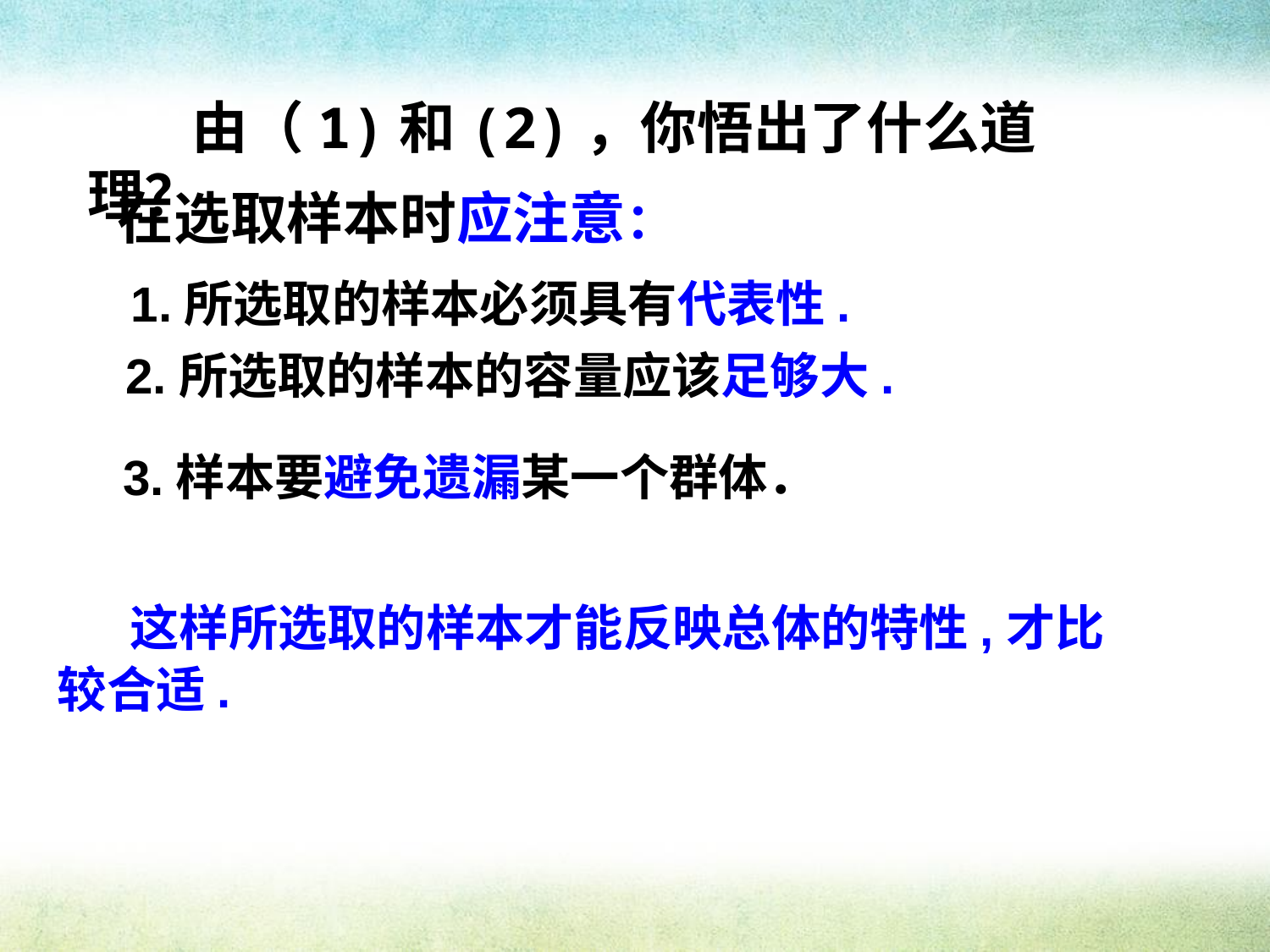

由（1)和(2)，你悟出了什么道理？
在选取样本时应注意：
1.所选取的样本必须具有代表性.
2.所选取的样本的容量应该足够大.
3.样本要避免遗漏某一个群体．
    这样所选取的样本才能反映总体的特性,才比较合适.